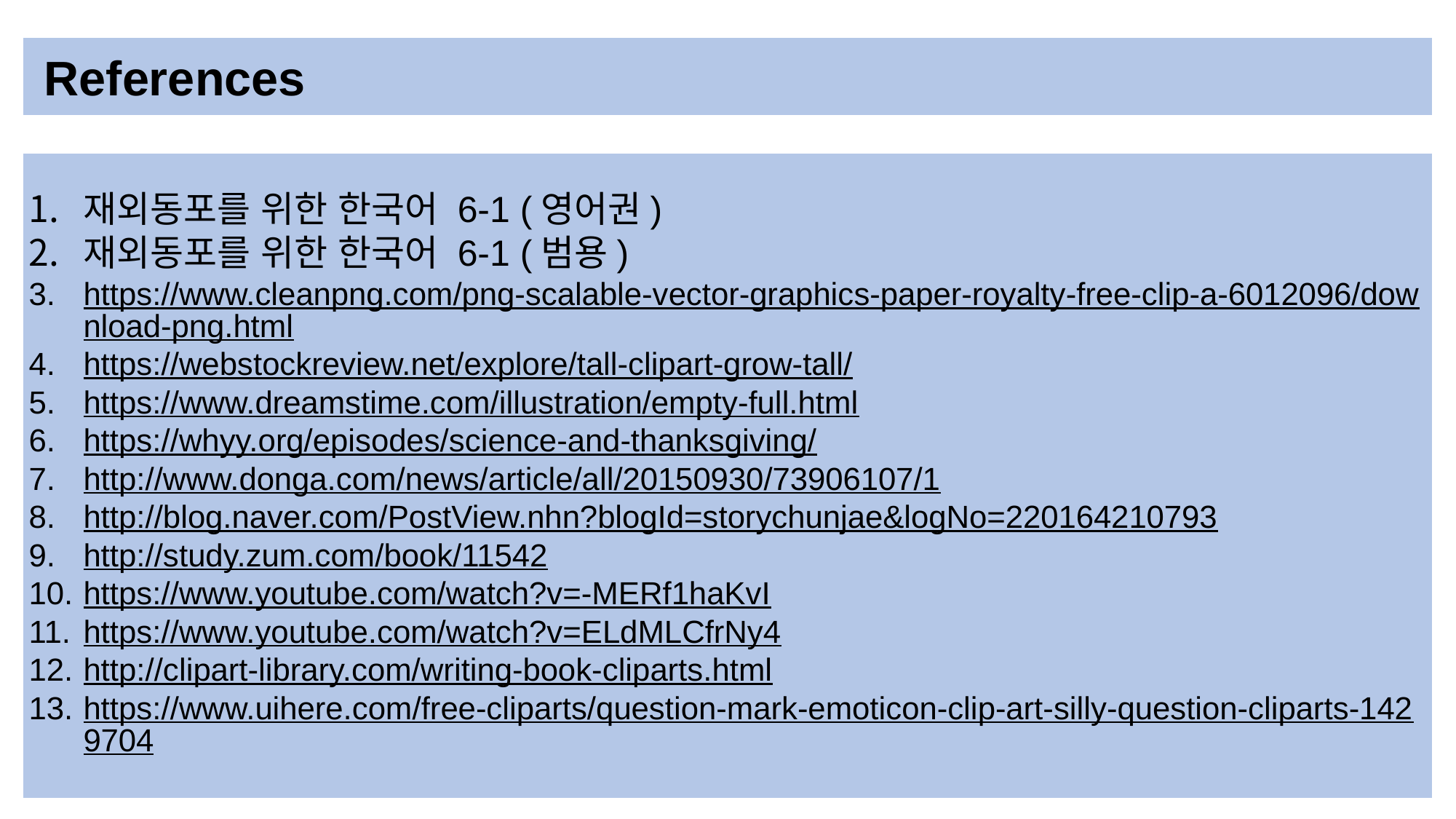

References

재외동포를 위한 한국어 6-1 (영어권)
재외동포를 위한 한국어 6-1 (범용)
https://www.cleanpng.com/png-scalable-vector-graphics-paper-royalty-free-clip-a-6012096/download-png.html
https://webstockreview.net/explore/tall-clipart-grow-tall/
https://www.dreamstime.com/illustration/empty-full.html
https://whyy.org/episodes/science-and-thanksgiving/
http://www.donga.com/news/article/all/20150930/73906107/1
http://blog.naver.com/PostView.nhn?blogId=storychunjae&logNo=220164210793
http://study.zum.com/book/11542
https://www.youtube.com/watch?v=-MERf1haKvI
https://www.youtube.com/watch?v=ELdMLCfrNy4
http://clipart-library.com/writing-book-cliparts.html
https://www.uihere.com/free-cliparts/question-mark-emoticon-clip-art-silly-question-cliparts-1429704